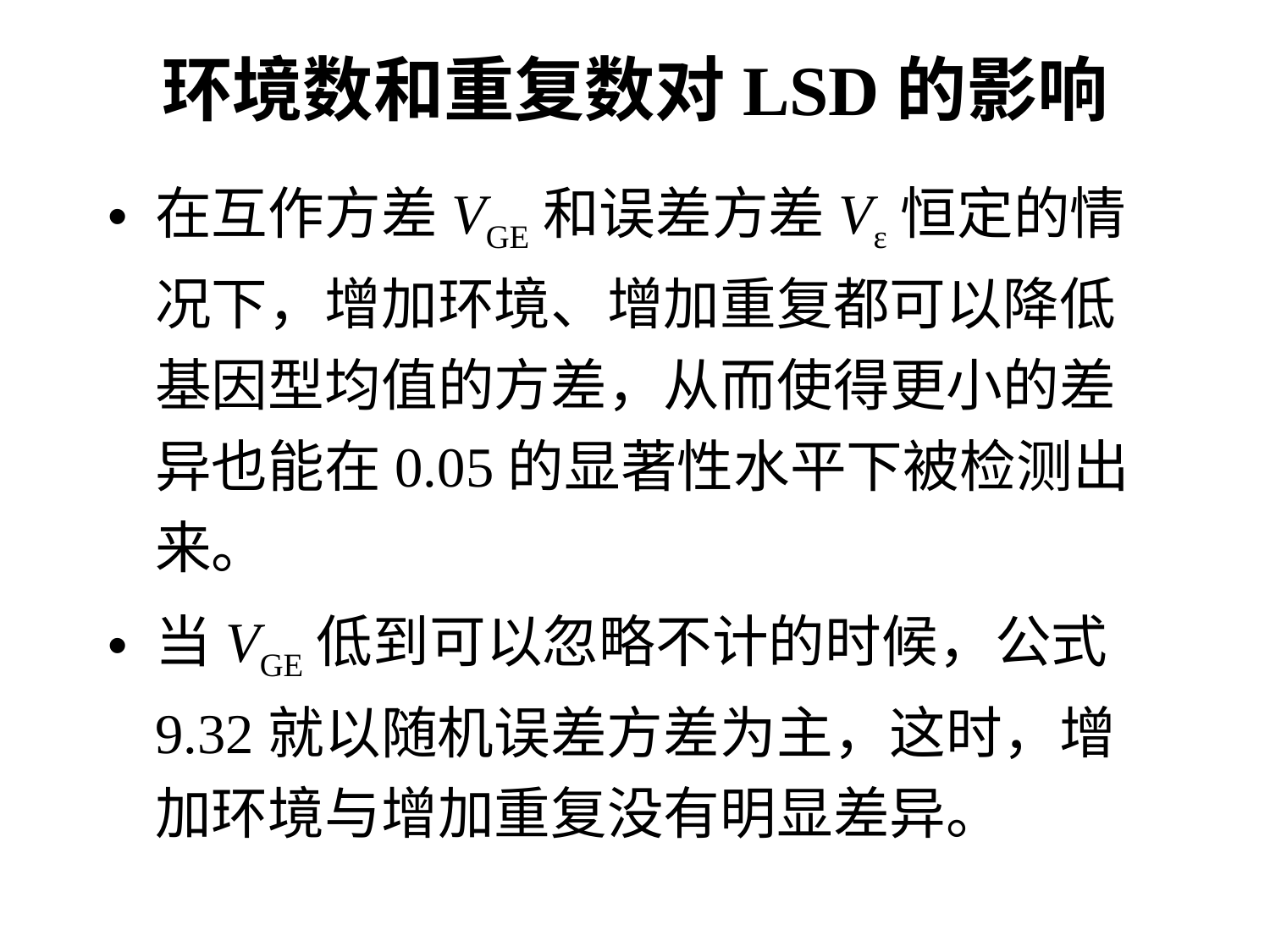

# 环境数和重复数对LSD的影响
在互作方差VGE和误差方差Vε恒定的情况下，增加环境、增加重复都可以降低基因型均值的方差，从而使得更小的差异也能在0.05的显著性水平下被检测出来。
当VGE低到可以忽略不计的时候，公式9.32就以随机误差方差为主，这时，增加环境与增加重复没有明显差异。